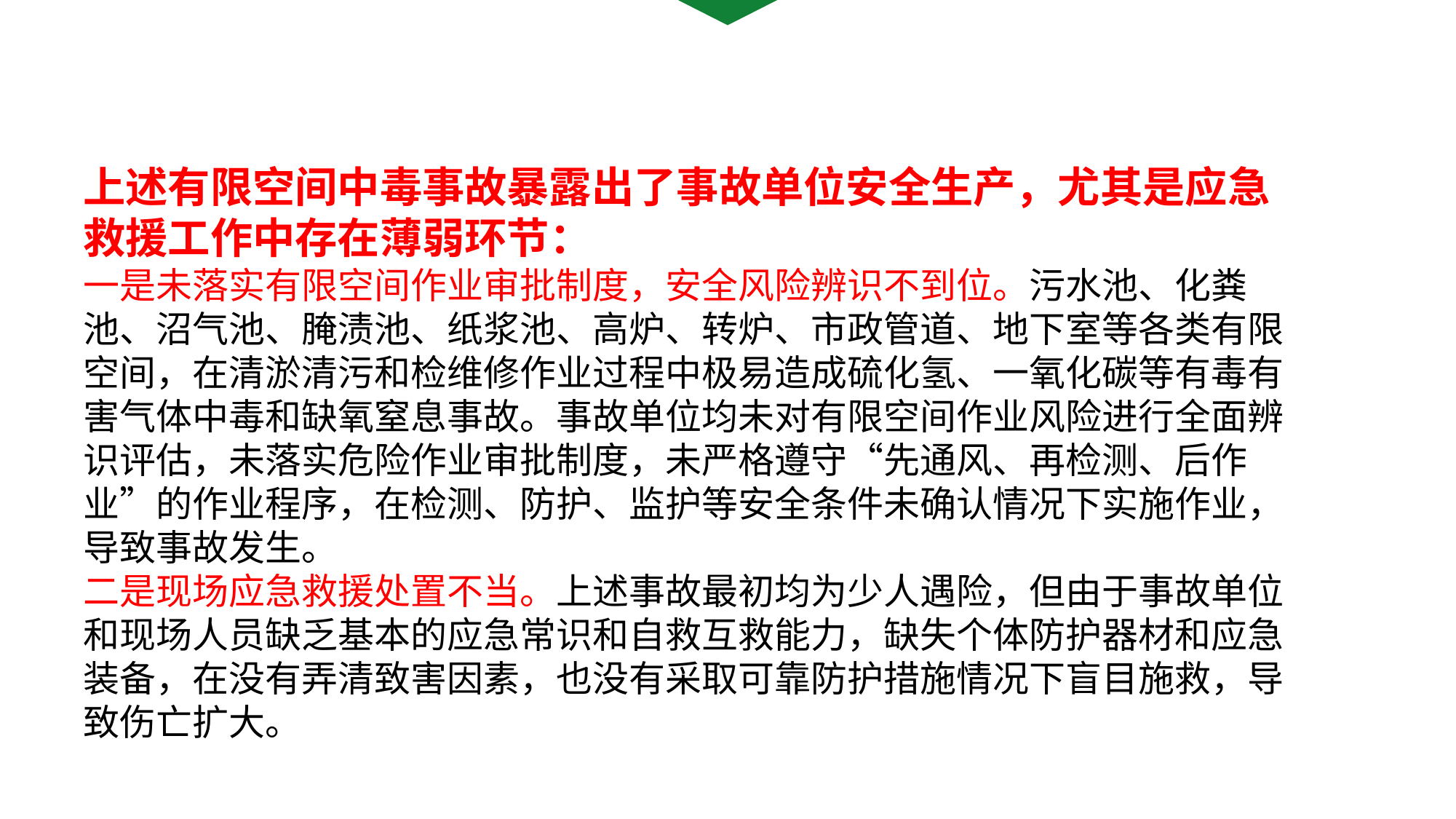

上述有限空间中毒事故暴露出了事故单位安全生产，尤其是应急救援工作中存在薄弱环节：
一是未落实有限空间作业审批制度，安全风险辨识不到位。污水池、化粪池、沼气池、腌渍池、纸浆池、高炉、转炉、市政管道、地下室等各类有限空间，在清淤清污和检维修作业过程中极易造成硫化氢、一氧化碳等有毒有害气体中毒和缺氧窒息事故。事故单位均未对有限空间作业风险进行全面辨识评估，未落实危险作业审批制度，未严格遵守“先通风、再检测、后作业”的作业程序，在检测、防护、监护等安全条件未确认情况下实施作业，导致事故发生。
二是现场应急救援处置不当。上述事故最初均为少人遇险，但由于事故单位和现场人员缺乏基本的应急常识和自救互救能力，缺失个体防护器材和应急装备，在没有弄清致害因素，也没有采取可靠防护措施情况下盲目施救，导致伤亡扩大。
福道注册安全工程师事务所